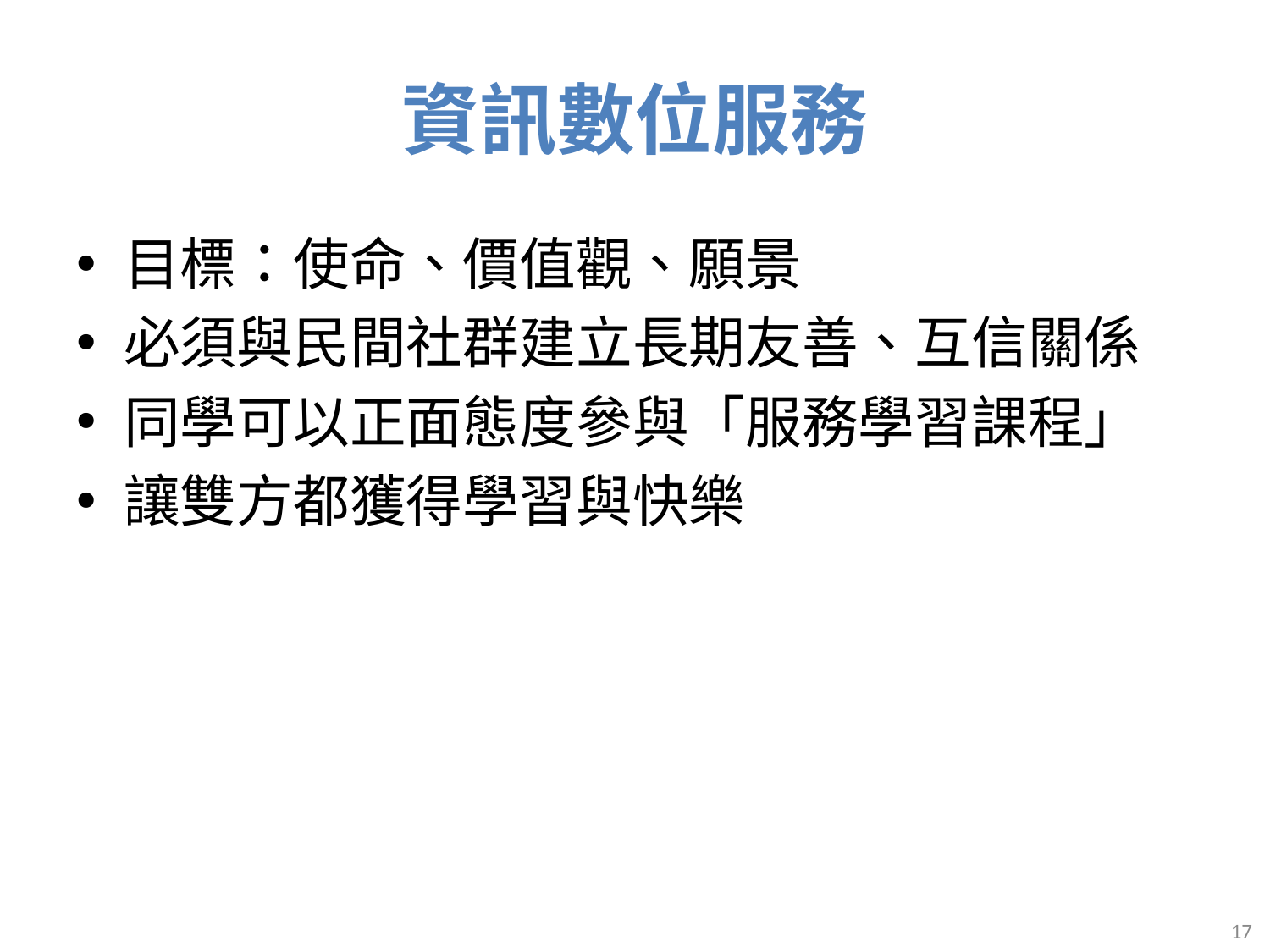

# 資訊數位服務
目標：使命、價值觀、願景
必須與民間社群建立長期友善、互信關係
同學可以正面態度參與「服務學習課程」
讓雙方都獲得學習與快樂

17